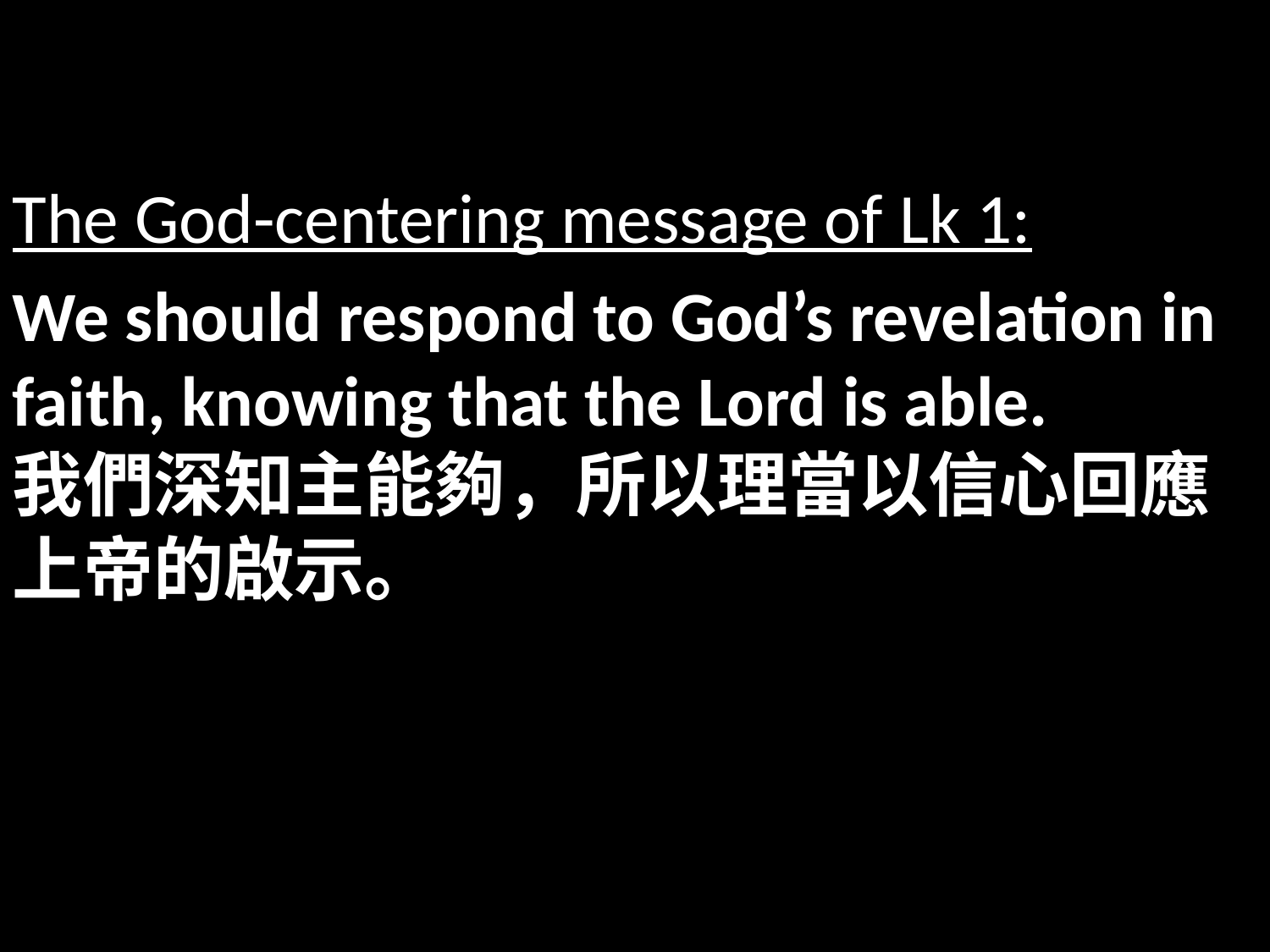

The God-centering message of Lk 1:
We should respond to God’s revelation in faith, knowing that the Lord is able.
我們深知主能夠，所以理當以信心回應上帝的啟示。